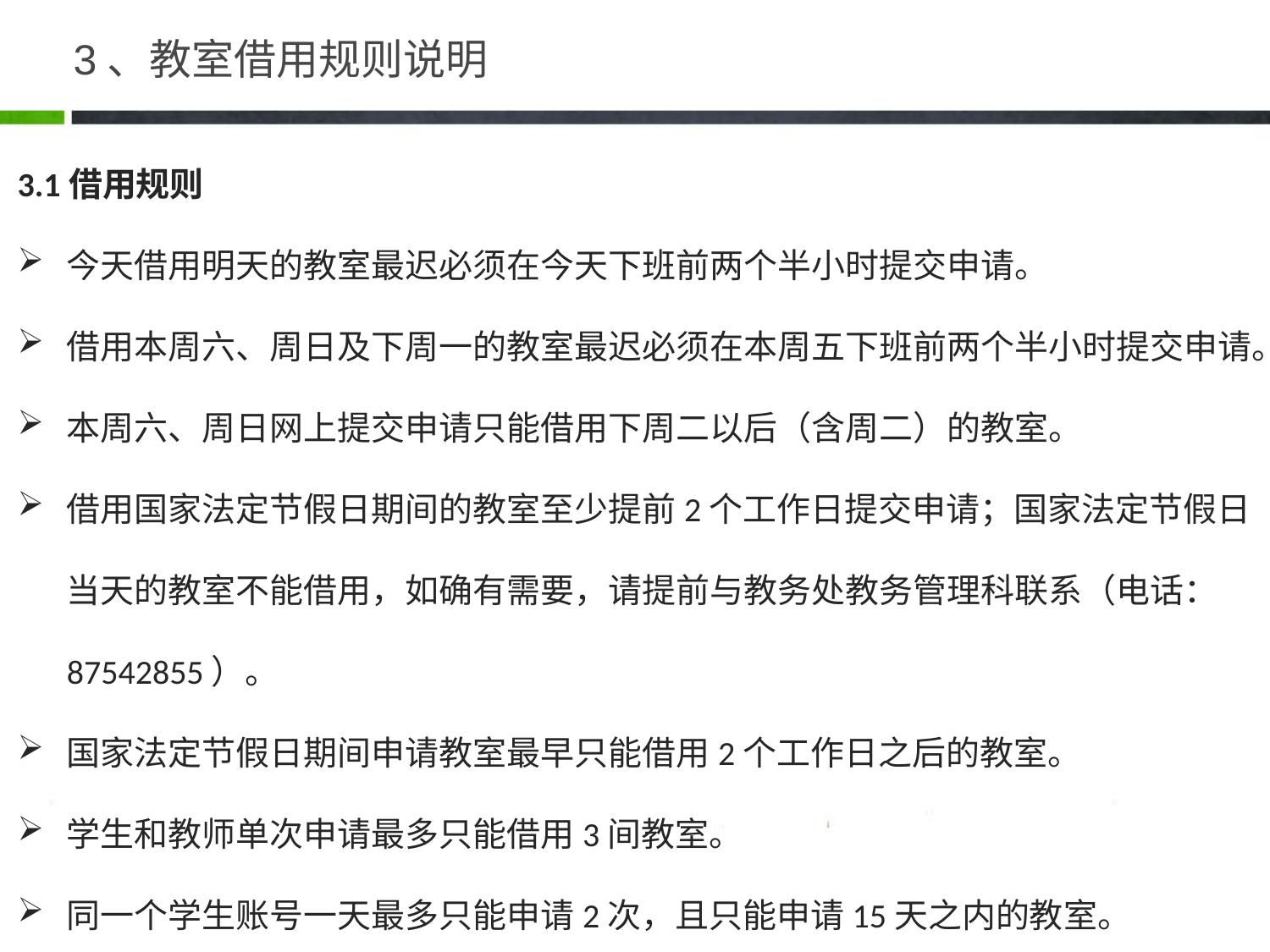

# 3、教室借用规则说明
3.1借用规则
今天借用明天的教室最迟必须在今天下班前两个半小时提交申请。
借用本周六、周日及下周一的教室最迟必须在本周五下班前两个半小时提交申请。
本周六、周日网上提交申请只能借用下周二以后（含周二）的教室。
借用国家法定节假日期间的教室至少提前2个工作日提交申请；国家法定节假日当天的教室不能借用，如确有需要，请提前与教务处教务管理科联系（电话：87542855）。
国家法定节假日期间申请教室最早只能借用2个工作日之后的教室。
学生和教师单次申请最多只能借用3间教室。
同一个学生账号一天最多只能申请2次，且只能申请15天之内的教室。